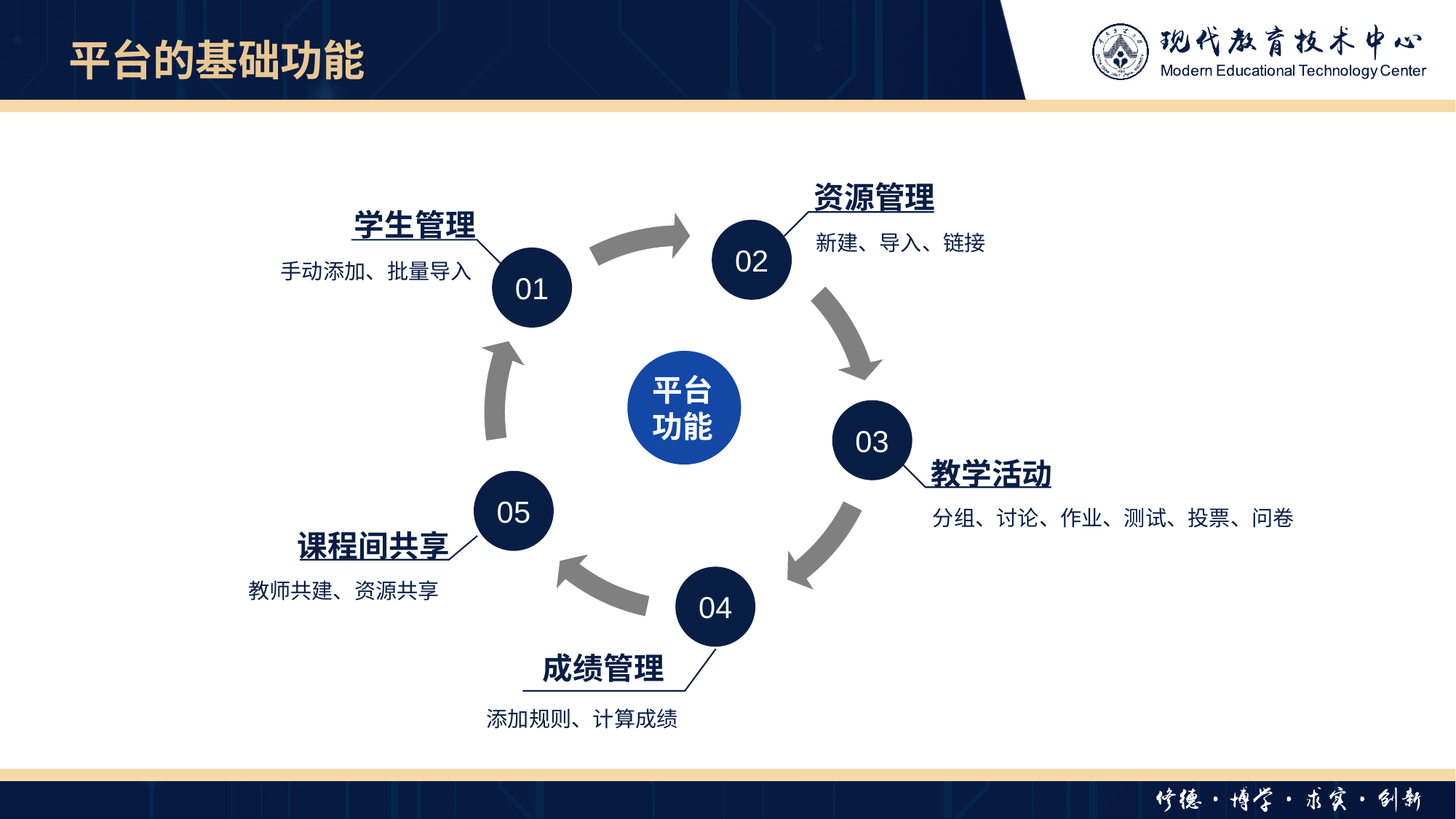

# 平台的基础功能
资源管理
新建、导入、链接

02

学生管理
手动添加、批量导入

01

平台功能
03
教学活动

分组、讨论、作业、测试、投票、问卷
05
课程间共享

教师共建、资源共享
04
成绩管理

添加规则、计算成绩